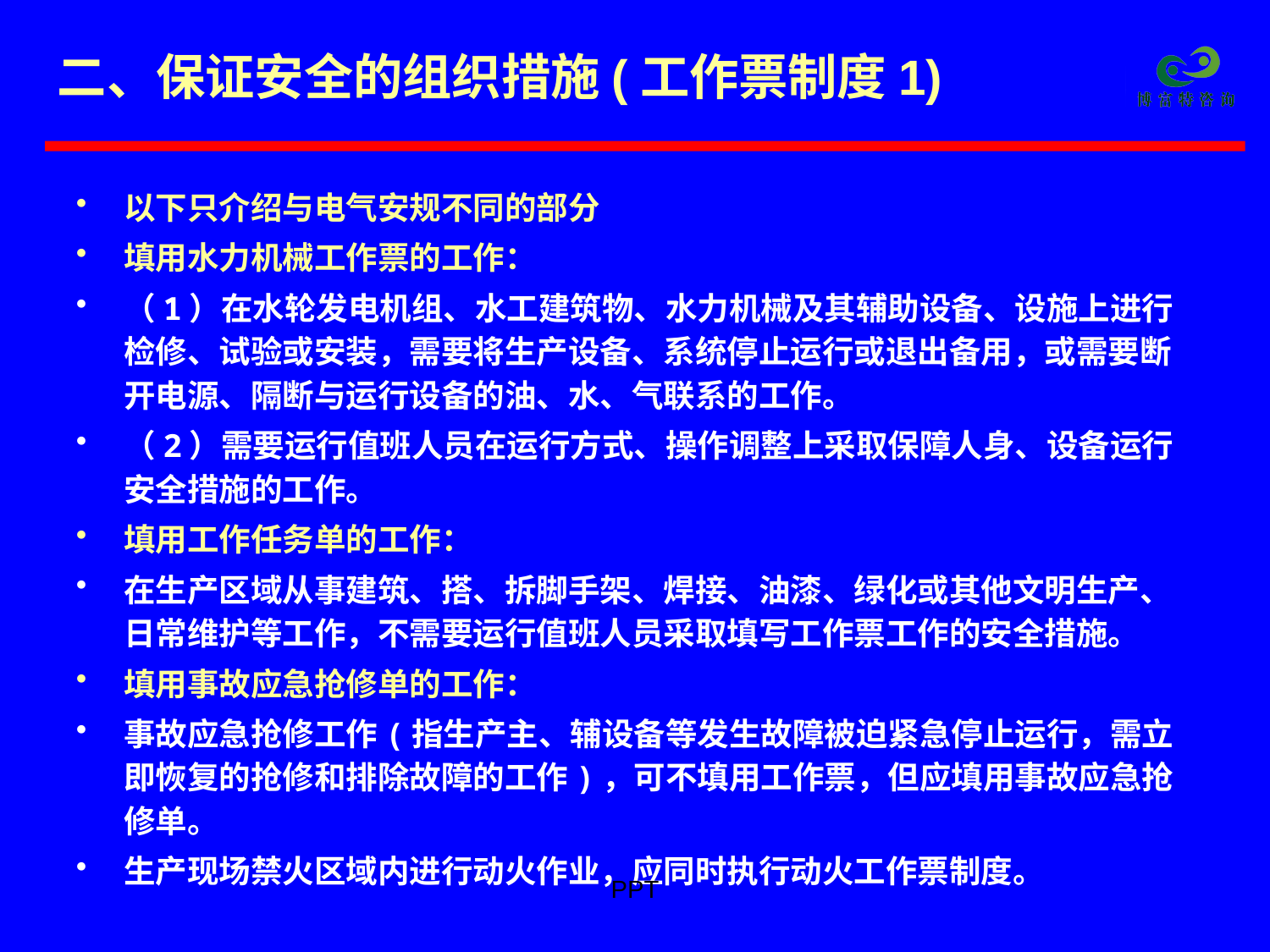

# 二、保证安全的组织措施(工作票制度1)

以下只介绍与电气安规不同的部分
填用水力机械工作票的工作：
（1）在水轮发电机组、水工建筑物、水力机械及其辅助设备、设施上进行检修、试验或安装，需要将生产设备、系统停止运行或退出备用，或需要断开电源、隔断与运行设备的油、水、气联系的工作。
（2）需要运行值班人员在运行方式、操作调整上采取保障人身、设备运行安全措施的工作。
填用工作任务单的工作：
在生产区域从事建筑、搭、拆脚手架、焊接、油漆、绿化或其他文明生产、日常维护等工作，不需要运行值班人员采取填写工作票工作的安全措施。
填用事故应急抢修单的工作：
事故应急抢修工作(指生产主、辅设备等发生故障被迫紧急停止运行，需立即恢复的抢修和排除故障的工作)，可不填用工作票，但应填用事故应急抢修单。
生产现场禁火区域内进行动火作业，应同时执行动火工作票制度。
PPT